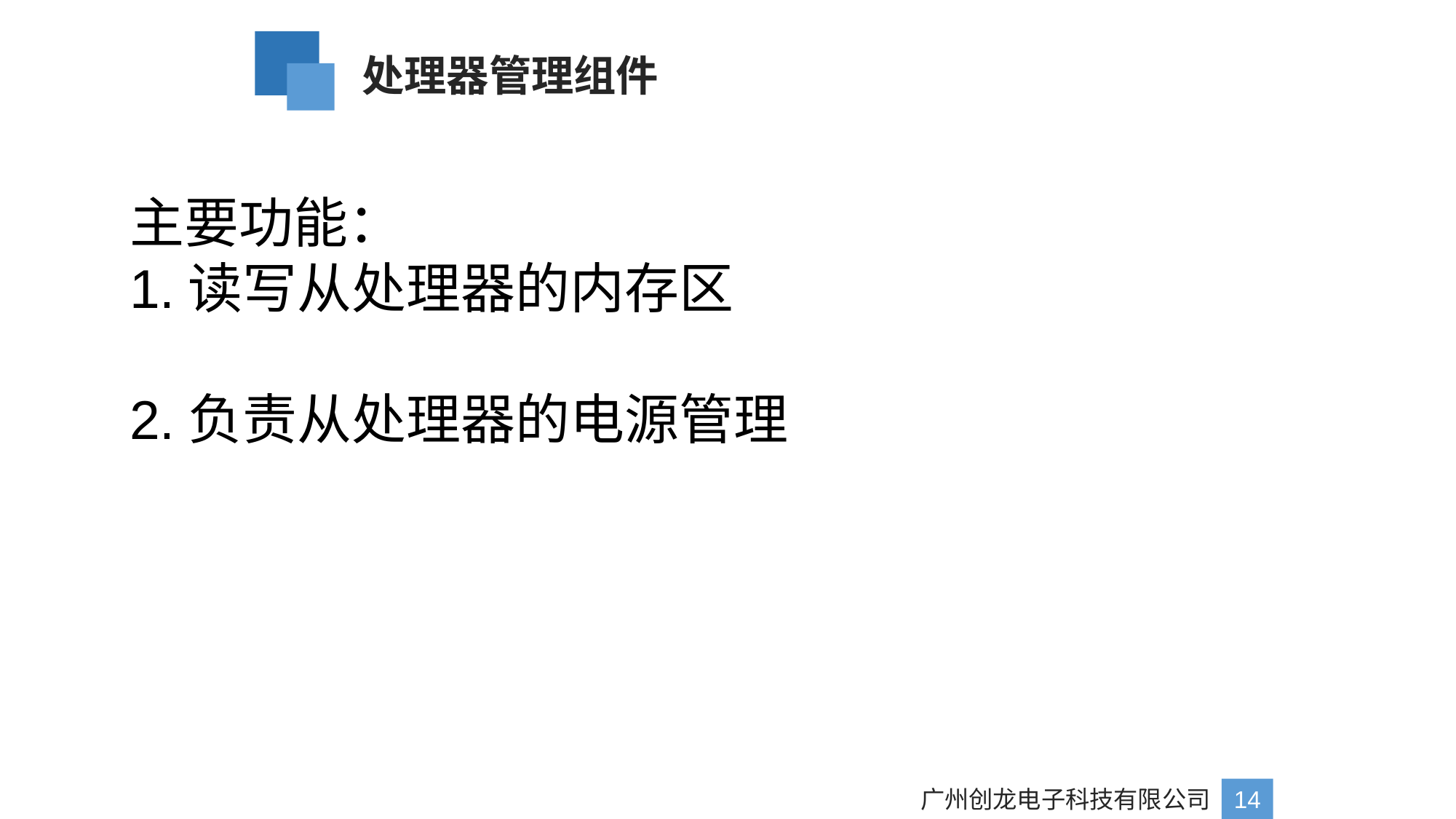

处理器管理组件
主要功能：
1.读写从处理器的内存区

2.负责从处理器的电源管理
广州创龙电子科技有限公司
14